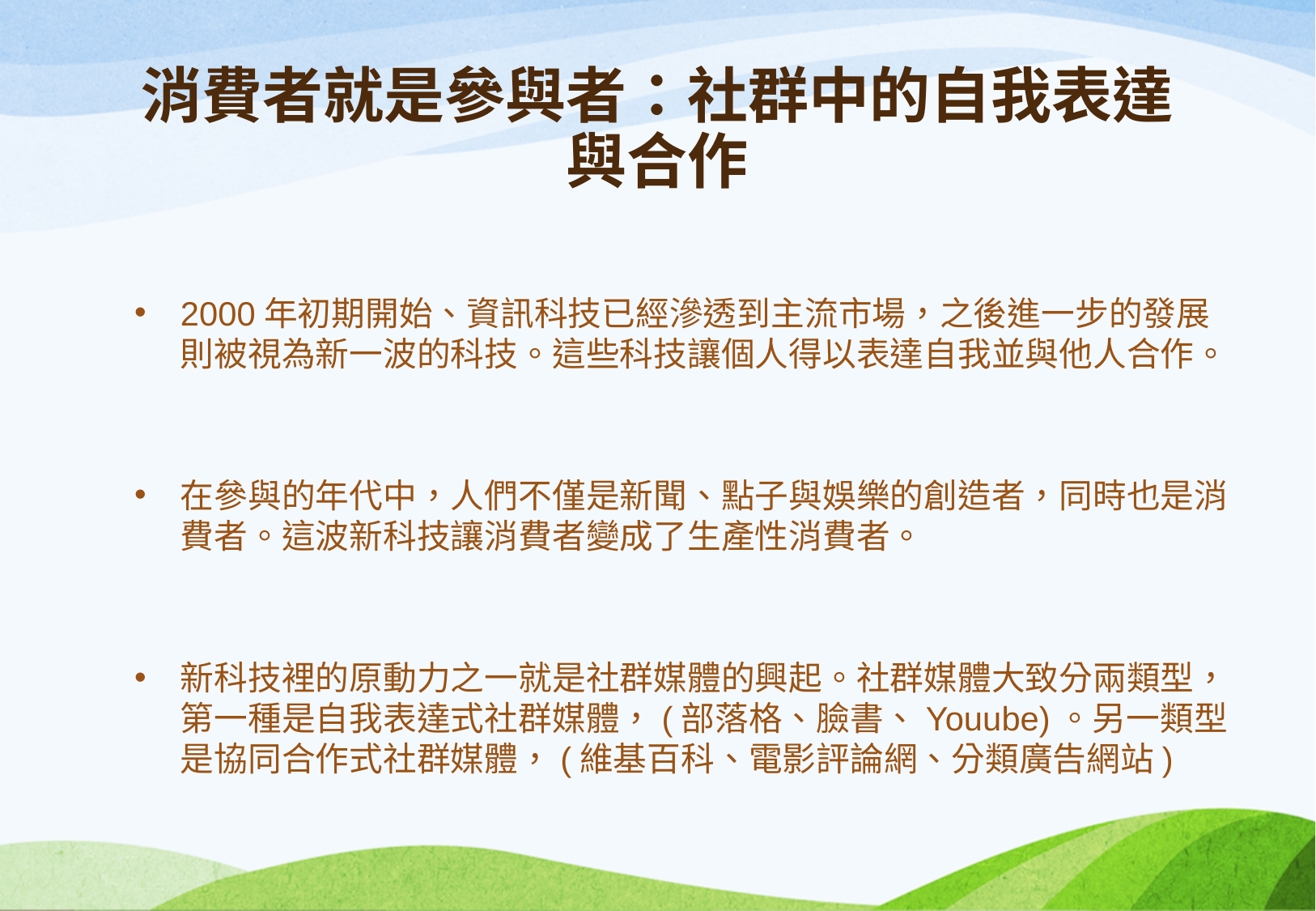

# 消費者就是參與者：社群中的自我表達與合作

2000年初期開始、資訊科技已經滲透到主流市場，之後進一步的發展則被視為新一波的科技。這些科技讓個人得以表達自我並與他人合作。

在參與的年代中，人們不僅是新聞、點子與娛樂的創造者，同時也是消費者。這波新科技讓消費者變成了生產性消費者。

新科技裡的原動力之一就是社群媒體的興起。社群媒體大致分兩類型，第一種是自我表達式社群媒體，(部落格、臉書、Youube)。另一類型是協同合作式社群媒體，(維基百科、電影評論網、分類廣告網站)